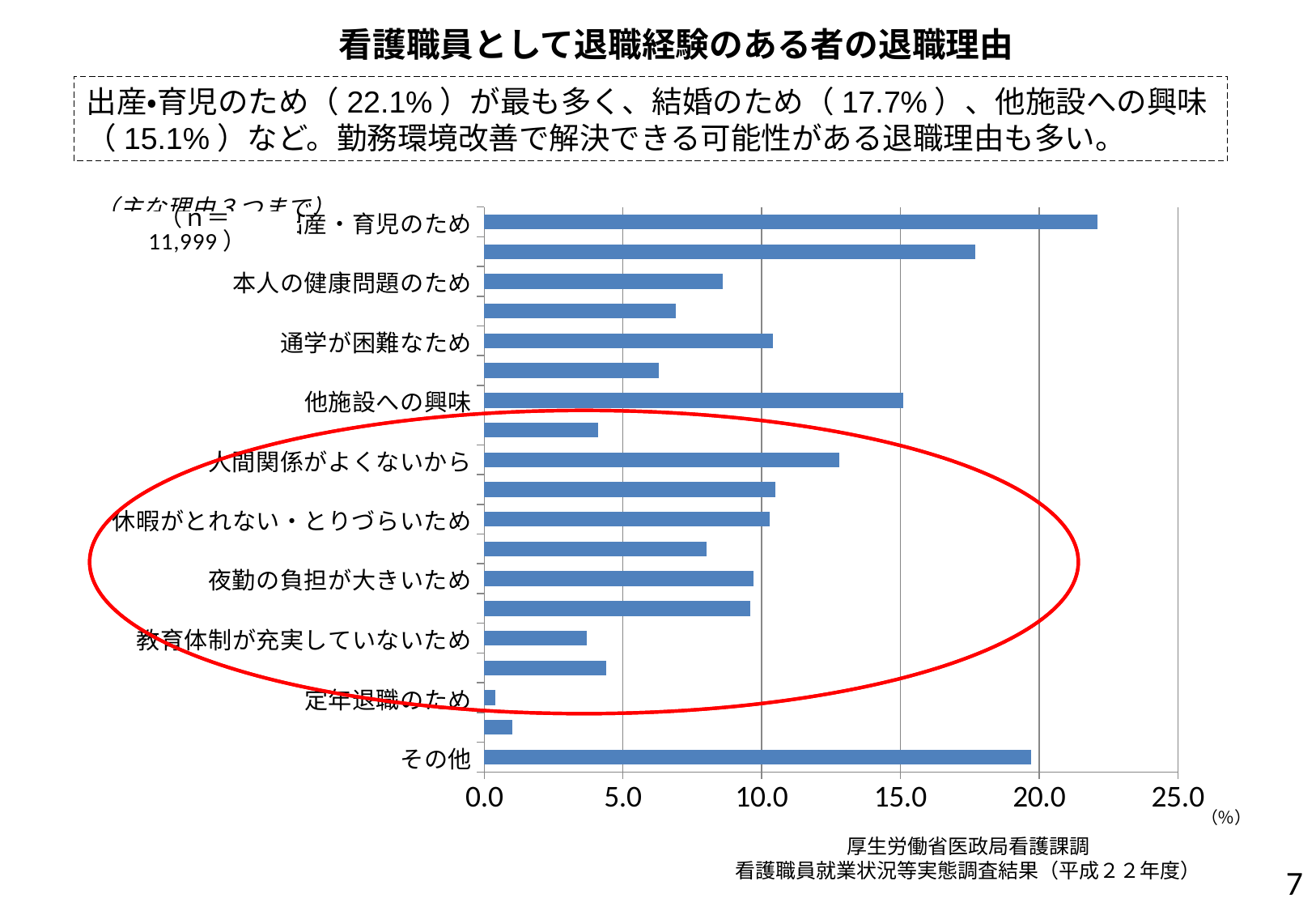

# 看護職員として退職経験のある者の退職理由
出産・育児のため（22.1%）が最も多く、結婚のため（17.7%）、他施設への興味（15.1%）など。勤務環境改善で解決できる可能性がある退職理由も多い。

### Chart: （主な理由３つまで）

| Category | 列2 |
|---|---|
| その他 | 19.7 |
| 看護職員にむかなかったため | 1.0 |
| 定年退職のため | 0.4 |
| キャリアアップの機会がないため | 4.4 |
| 教育体制が充実していないため | 3.7 |
| 責任の重さ・医療事故への不安があるため | 9.6 |
| 夜勤の負担が大きいため | 9.7 |
| 給与に不満があるため | 8.0 |
| 休暇がとれない・とりづらいため | 10.3 |
| 超過勤務が多いため | 10.5 |
| 人間関係がよくないから | 12.8 |
| 他分野（看護以外）への興味 | 4.1 |
| 他施設への興味 | 15.1 |
| 進学のため | 6.3 |
| 通学が困難なため | 10.4 |
| 家族の健康問題・介護のため | 6.9 |
| 本人の健康問題のため | 8.6 |
| 結婚のため | 17.7 |
| 出産・育児のため | 22.1 |
（％）
厚生労働省医政局看護課調
看護職員就業状況等実態調査結果（平成２２年度）
7